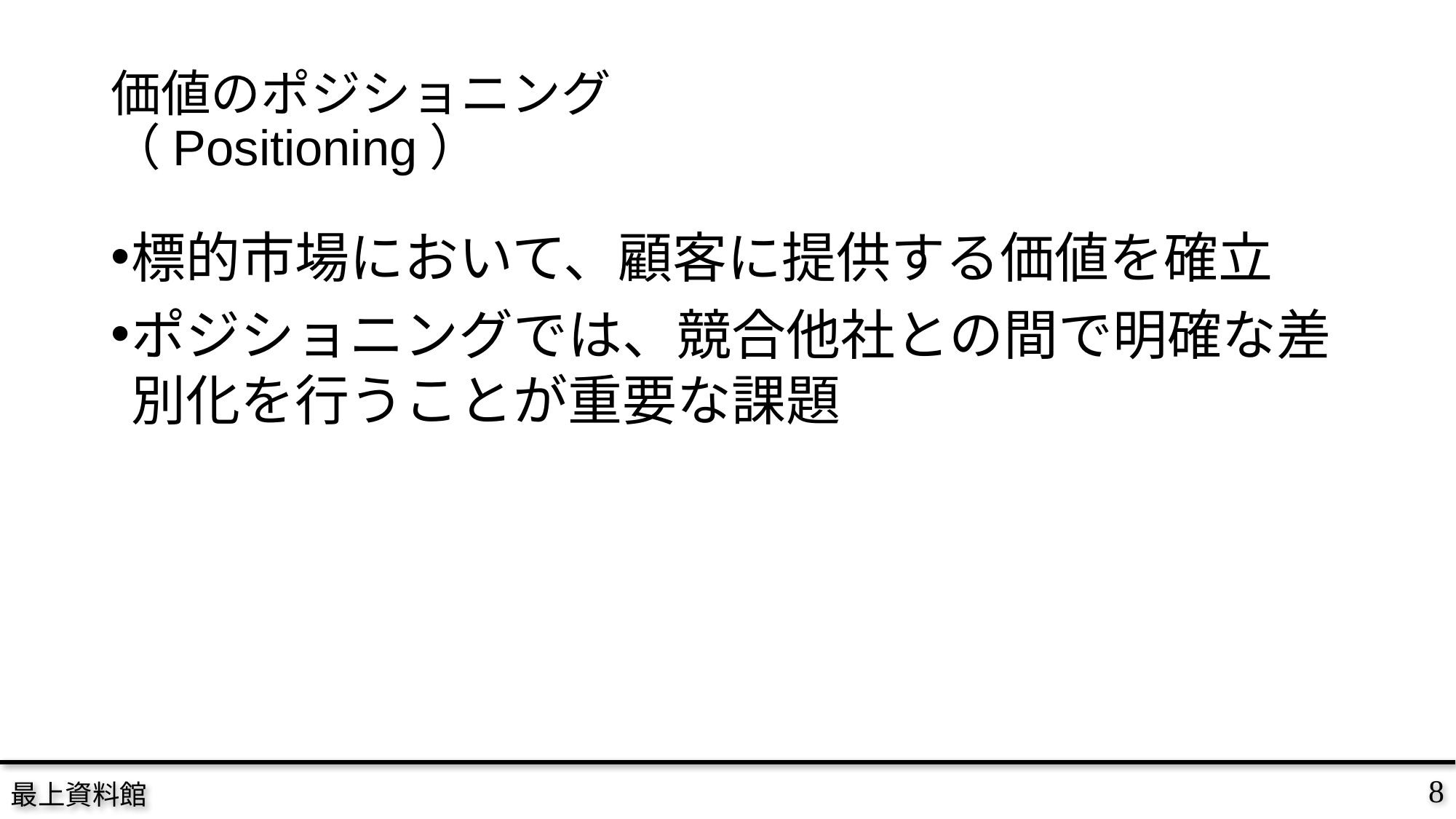

# 価値のポジショニング （Positioning）
標的市場において、顧客に提供する価値を確立
ポジショニングでは、競合他社との間で明確な差別化を行うことが重要な課題